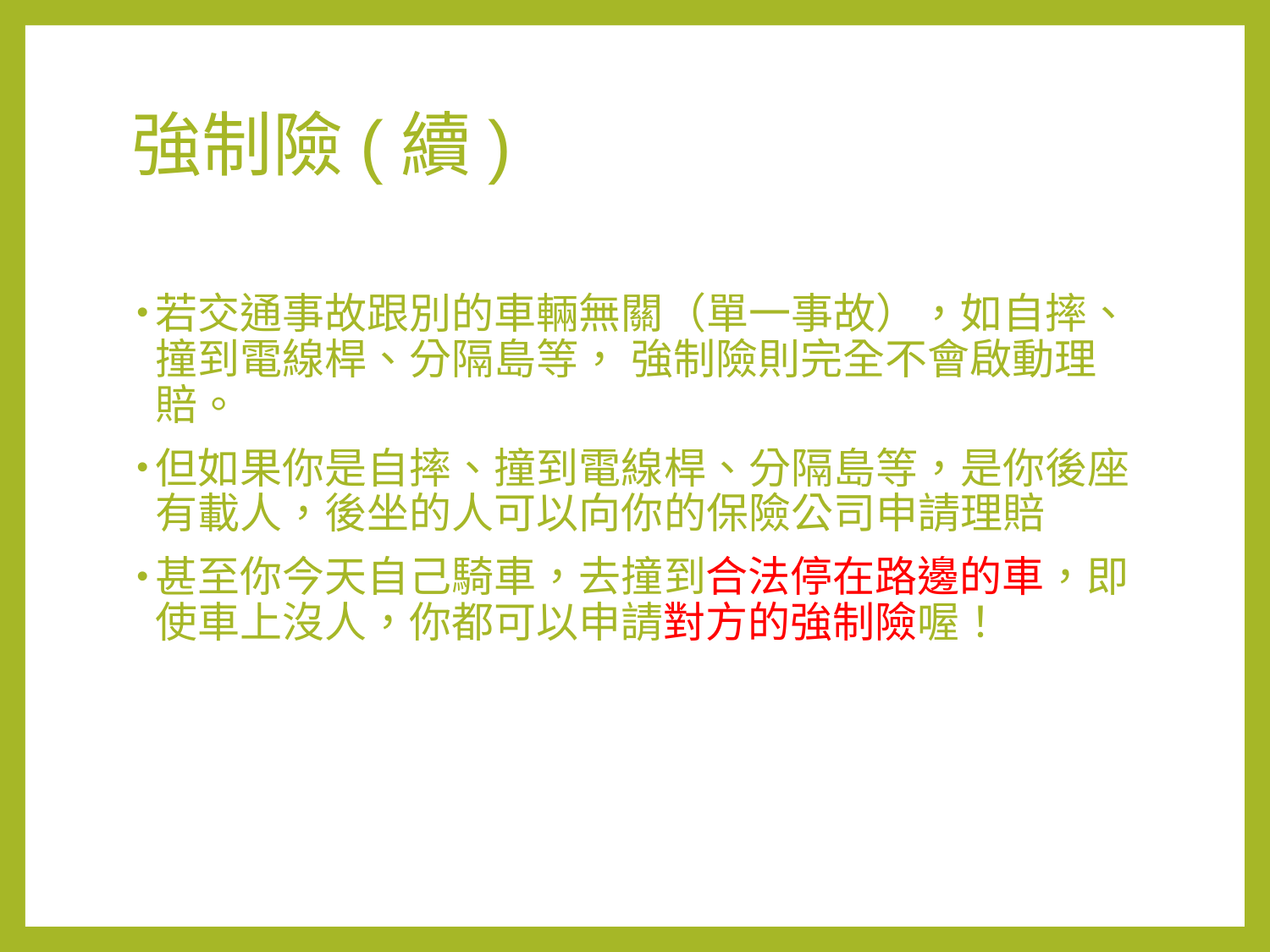

# 強制險(續)
若交通事故跟別的車輛無關（單一事故），如自摔、撞到電線桿、分隔島等， 強制險則完全不會啟動理賠。
但如果你是自摔、撞到電線桿、分隔島等，是你後座有載人，後坐的人可以向你的保險公司申請理賠
甚至你今天自己騎車，去撞到合法停在路邊的車，即使車上沒人，你都可以申請對方的強制險喔！